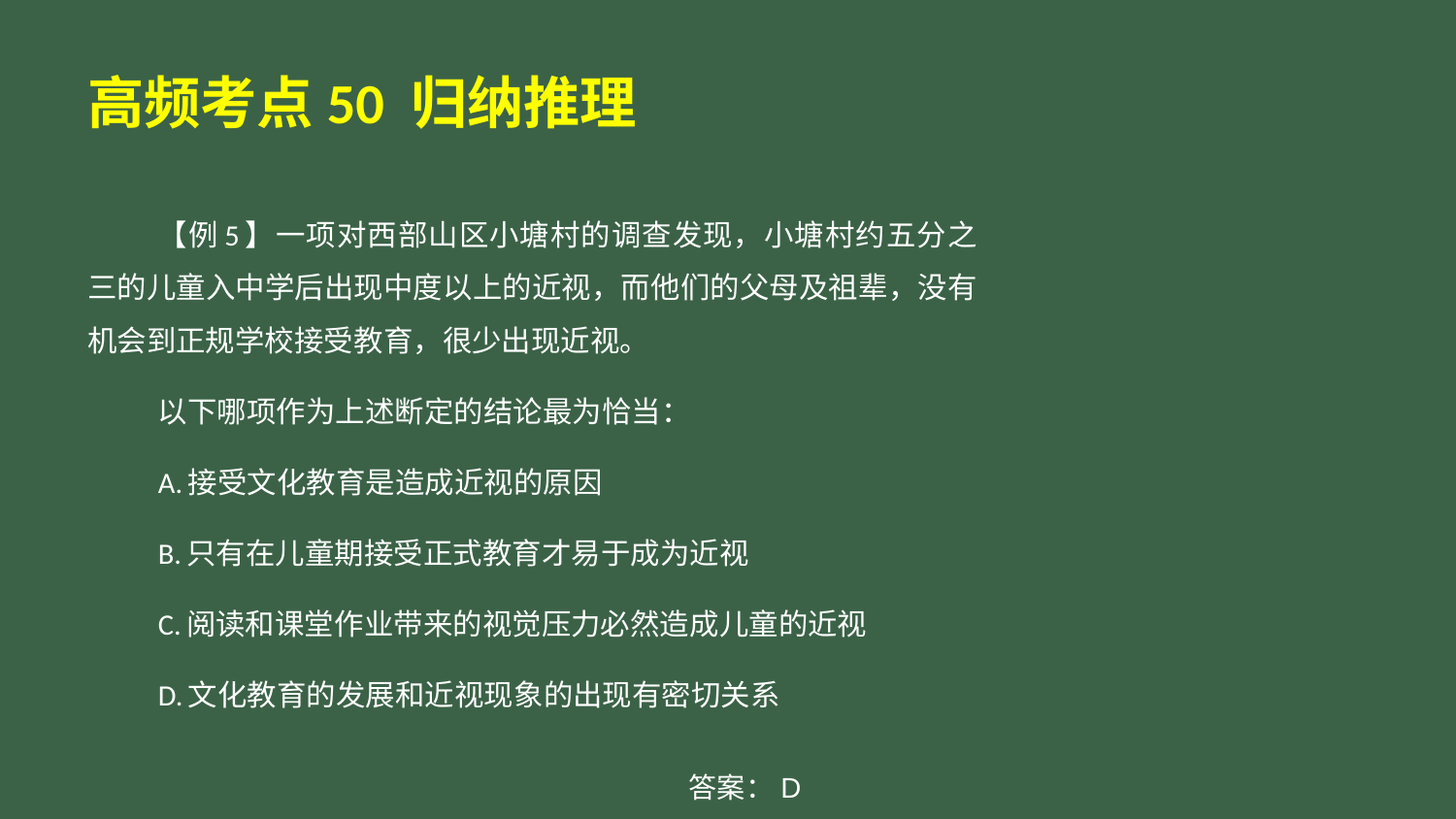

# 高频考点50 归纳推理
【例5】一项对西部山区小塘村的调查发现，小塘村约五分之三的儿童入中学后出现中度以上的近视，而他们的父母及祖辈，没有机会到正规学校接受教育，很少出现近视。
以下哪项作为上述断定的结论最为恰当：
A.接受文化教育是造成近视的原因
B.只有在儿童期接受正式教育才易于成为近视
C.阅读和课堂作业带来的视觉压力必然造成儿童的近视
D.文化教育的发展和近视现象的出现有密切关系

答案：D